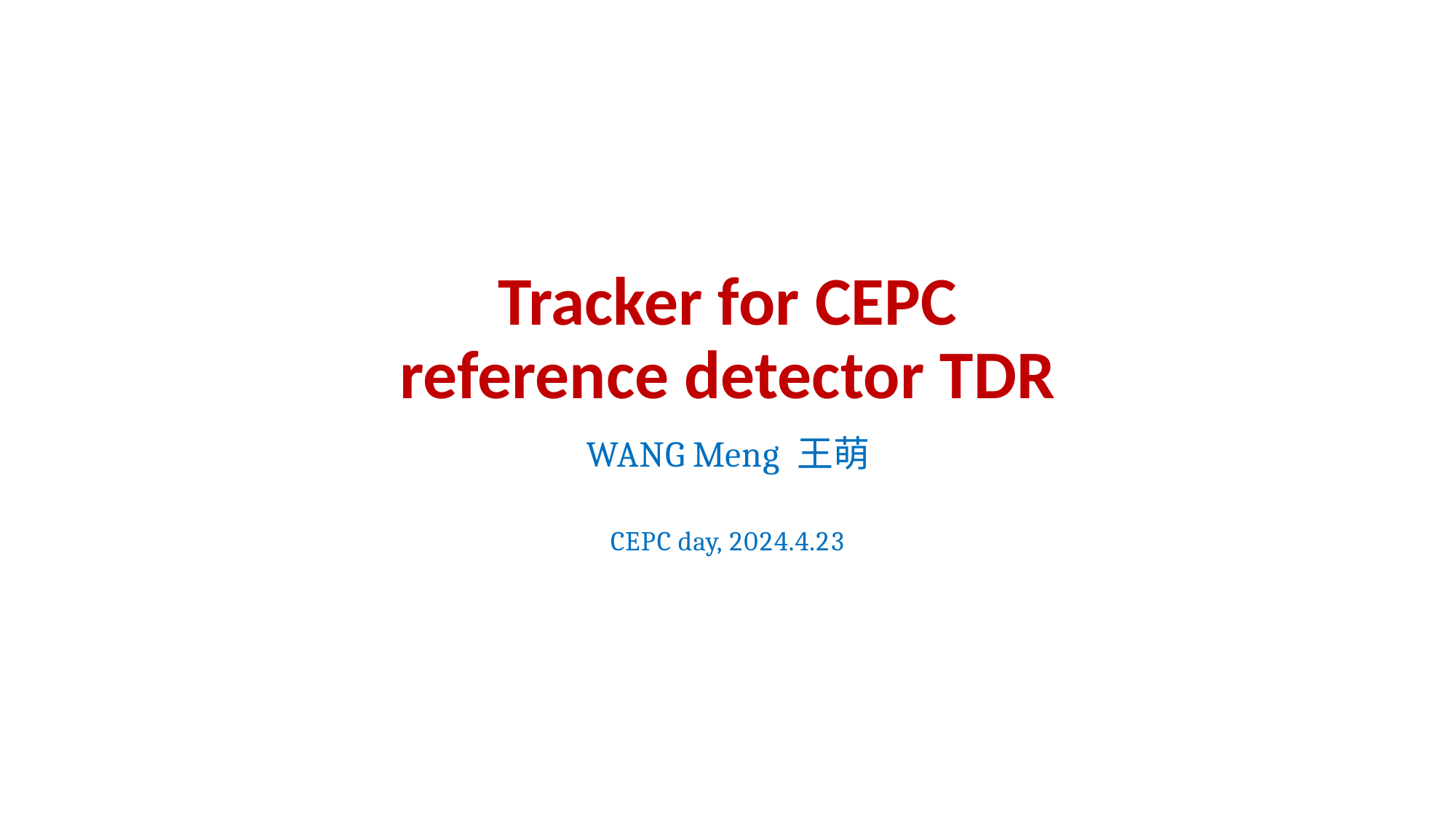

# Tracker for CEPC reference detector TDR
WANG Meng 王萌

CEPC day, 2024.4.23